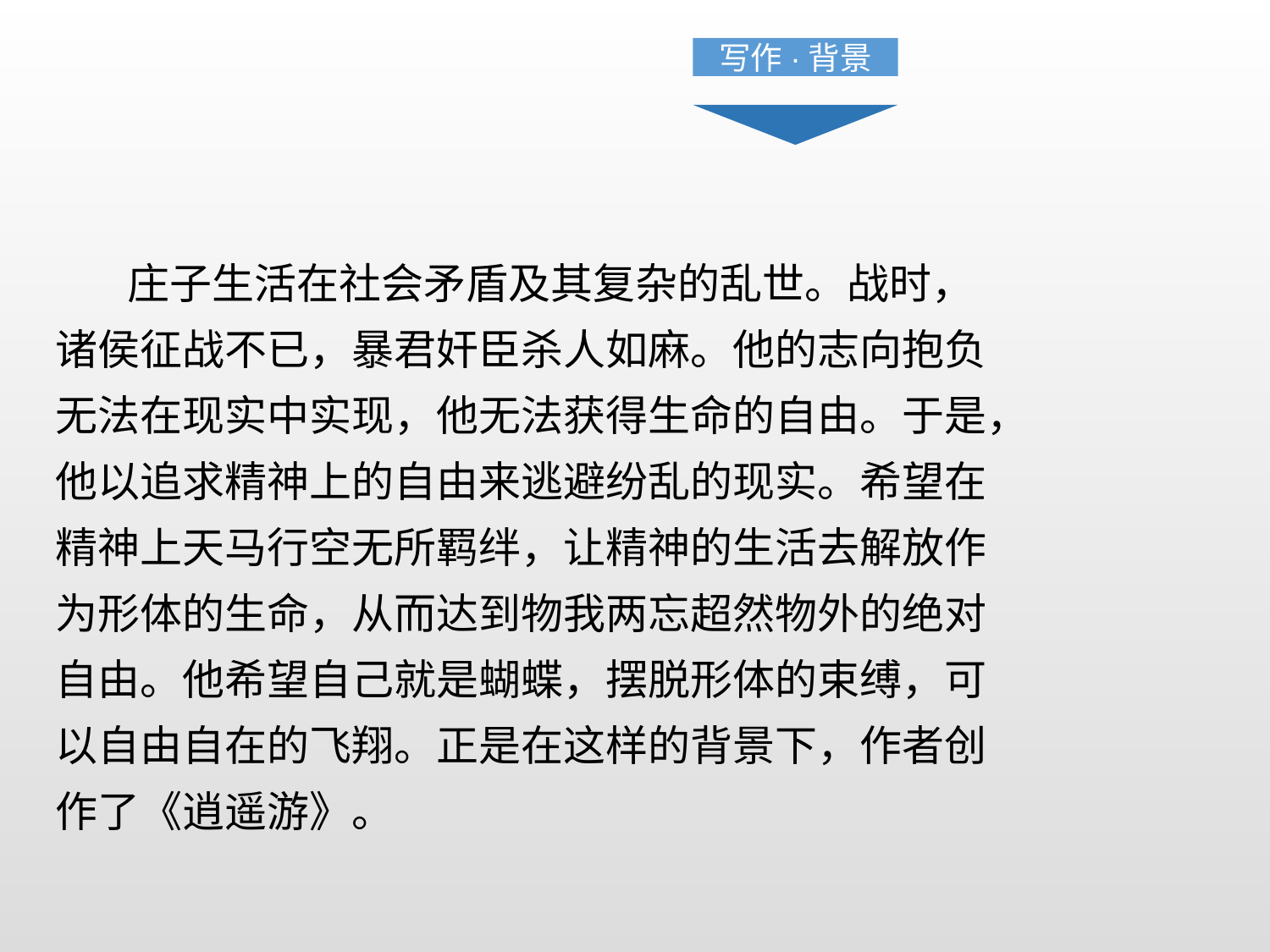

写作·背景

            庄子生活在社会矛盾及其复杂的乱世。战时，诸侯征战不已，暴君奸臣杀人如麻。他的志向抱负无法在现实中实现，他无法获得生命的自由。于是，他以追求精神上的自由来逃避纷乱的现实。希望在精神上天马行空无所羁绊，让精神的生活去解放作为形体的生命，从而达到物我两忘超然物外的绝对自由。他希望自己就是蝴蝶，摆脱形体的束缚，可以自由自在的飞翔。正是在这样的背景下，作者创作了《逍遥游》。